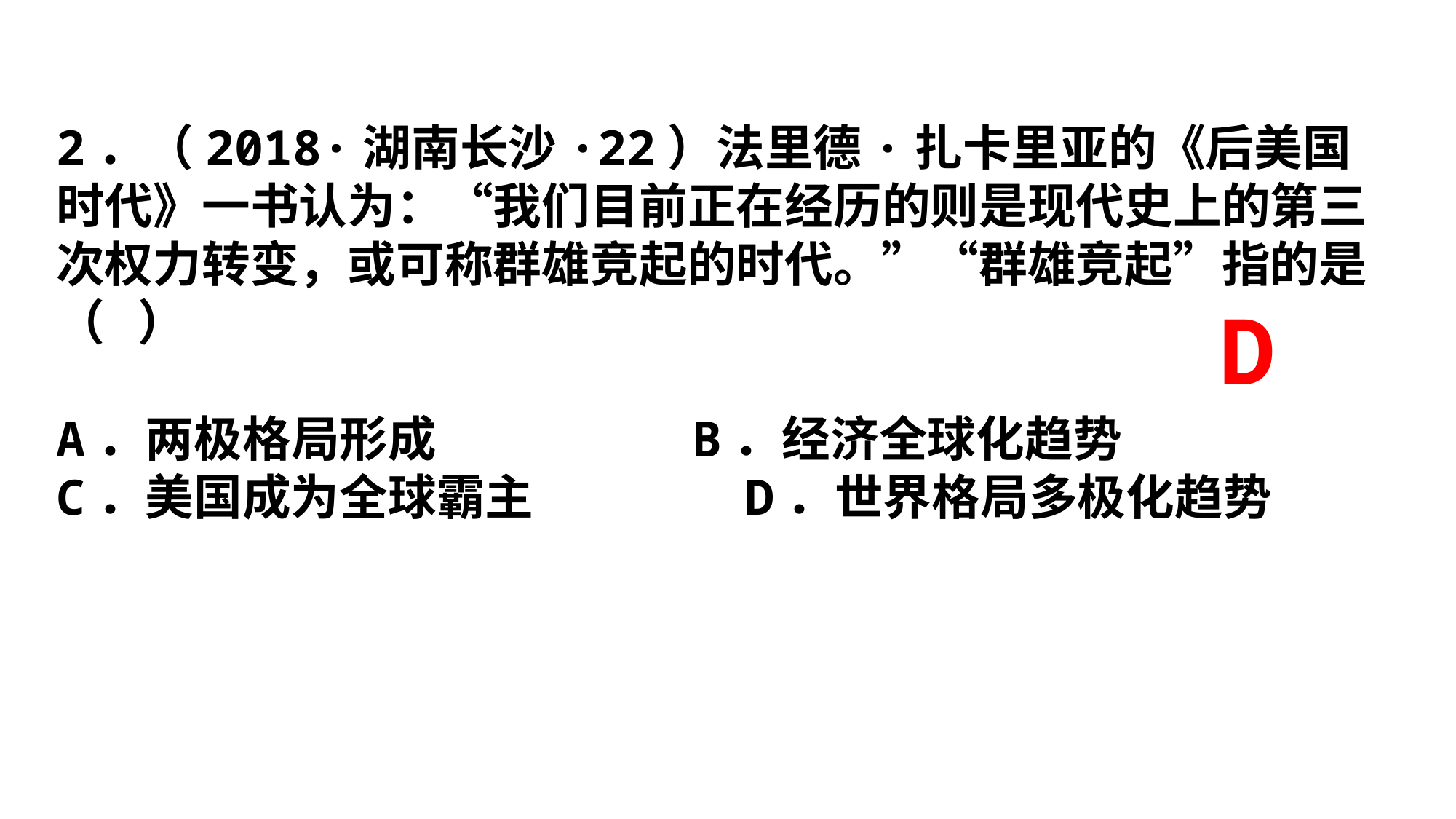

2．（2018·湖南长沙·22）法里德·扎卡里亚的《后美国时代》一书认为：“我们目前正在经历的则是现代史上的第三次权力转变，或可称群雄竞起的时代。”“群雄竞起”指的是（   ）

A．两极格局形成                      B．经济全球化趋势
C．美国成为全球霸主                  D．世界格局多极化趋势

D